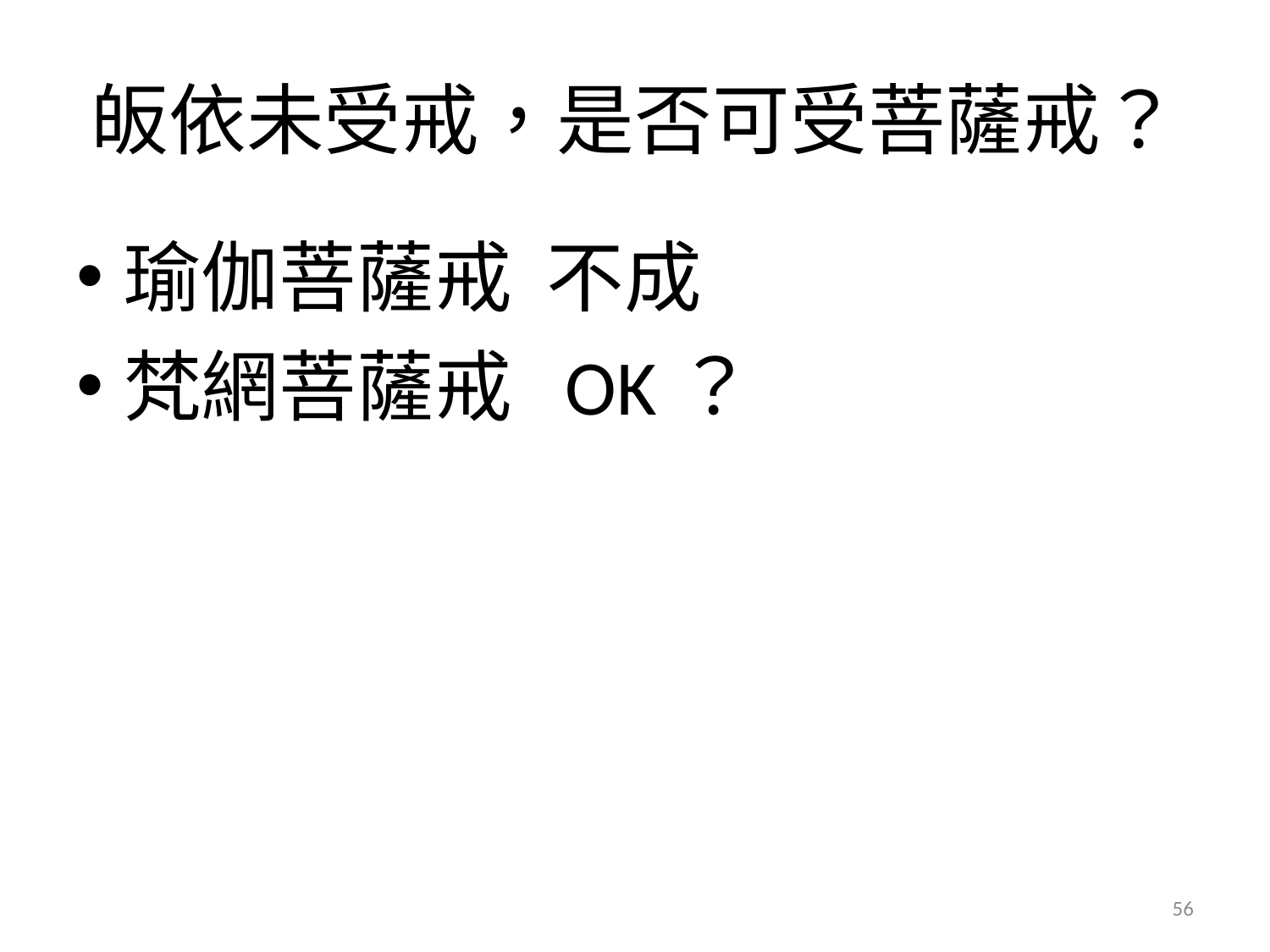

# 皈依未受戒，是否可受菩薩戒？
瑜伽菩薩戒  不成
梵網菩薩戒  OK？
56